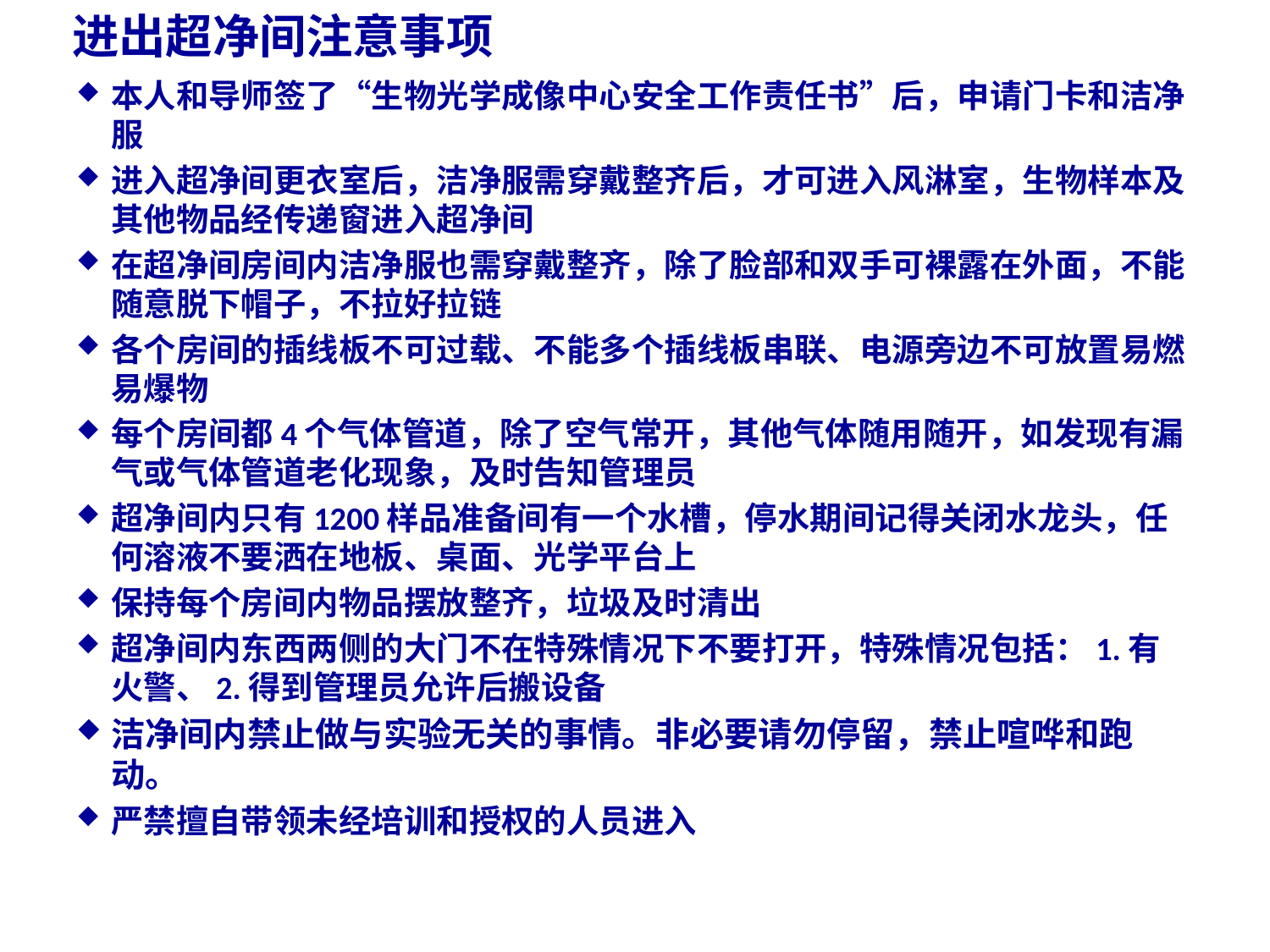

# 进出超净间注意事项
本人和导师签了“生物光学成像中心安全工作责任书”后，申请门卡和洁净服
进入超净间更衣室后，洁净服需穿戴整齐后，才可进入风淋室，生物样本及其他物品经传递窗进入超净间
在超净间房间内洁净服也需穿戴整齐，除了脸部和双手可裸露在外面，不能随意脱下帽子，不拉好拉链
各个房间的插线板不可过载、不能多个插线板串联、电源旁边不可放置易燃易爆物
每个房间都4个气体管道，除了空气常开，其他气体随用随开，如发现有漏气或气体管道老化现象，及时告知管理员
超净间内只有1200样品准备间有一个水槽，停水期间记得关闭水龙头，任何溶液不要洒在地板、桌面、光学平台上
保持每个房间内物品摆放整齐，垃圾及时清出
超净间内东西两侧的大门不在特殊情况下不要打开，特殊情况包括：1.有火警、2.得到管理员允许后搬设备
洁净间内禁止做与实验无关的事情。非必要请勿停留，禁止喧哗和跑动。
严禁擅自带领未经培训和授权的人员进入